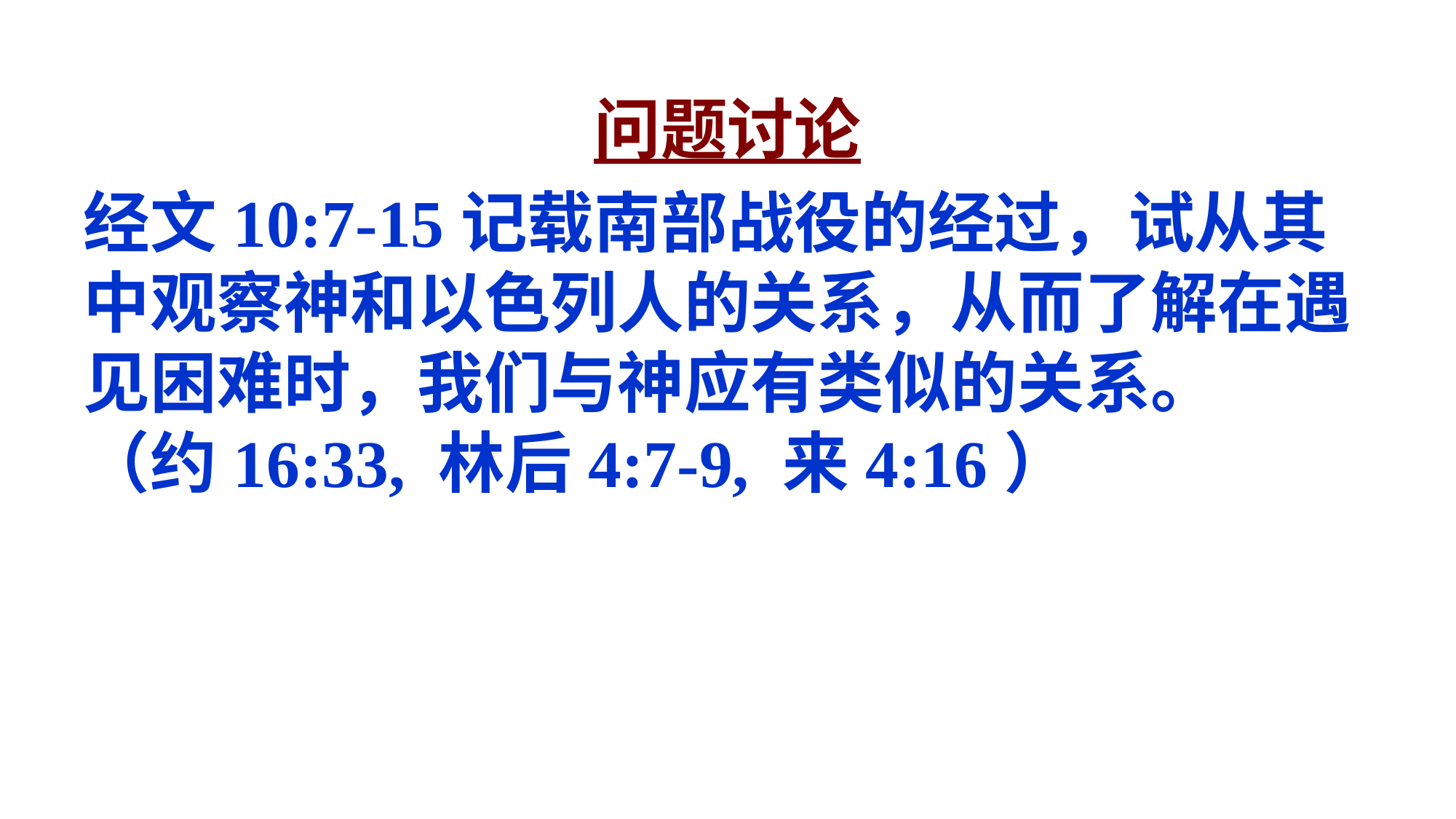

问题讨论
经文10:7-15记载南部战役的经过，试从其中观察神和以色列人的关系，从而了解在遇见困难时，我们与神应有类似的关系。
（约16:33, 林后4:7-9, 来4:16）